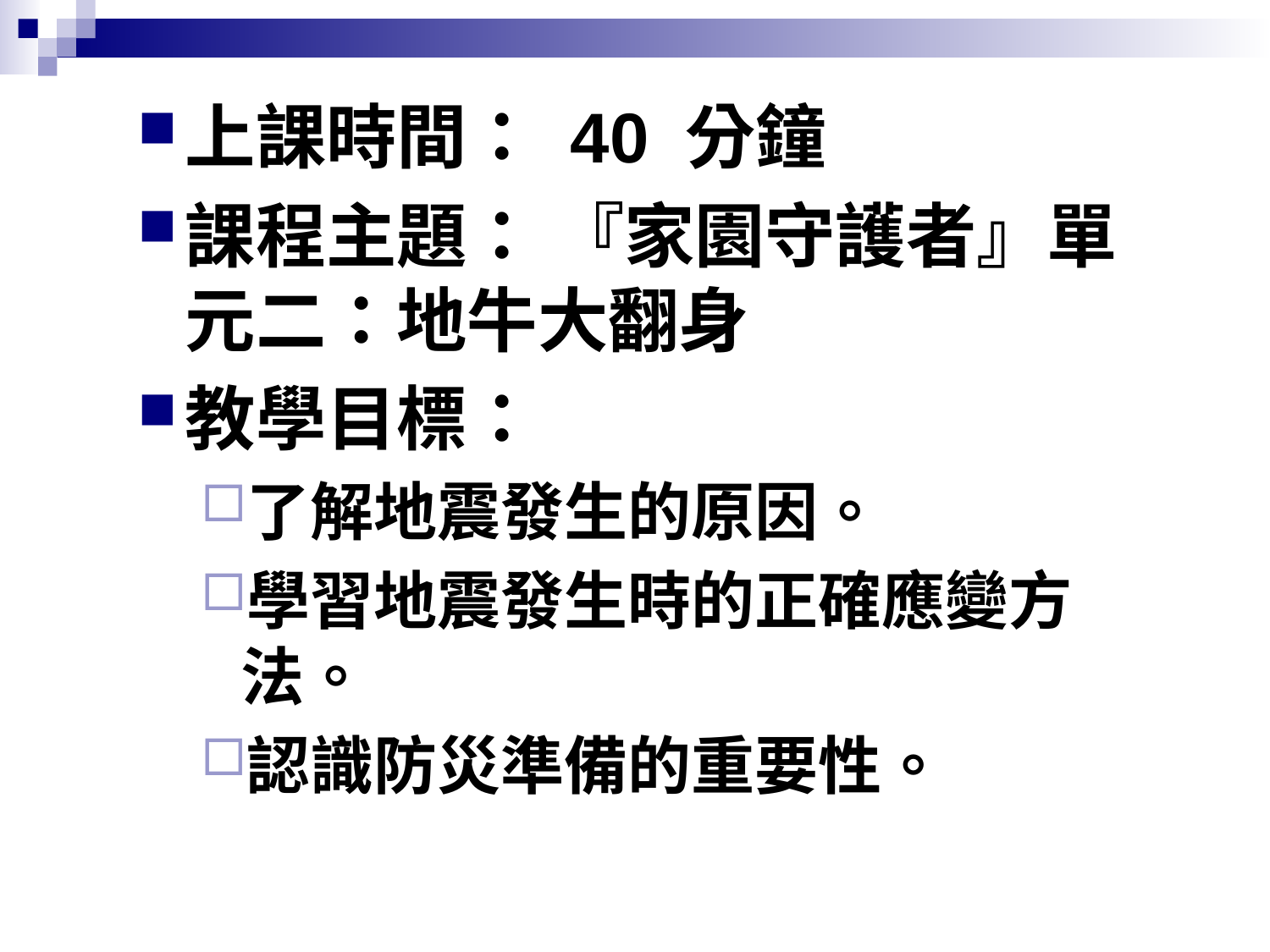

上課時間： 40 分鐘
課程主題： 『家園守護者』單元二：地牛大翻身
教學目標：
了解地震發生的原因。
學習地震發生時的正確應變方法。
認識防災準備的重要性。